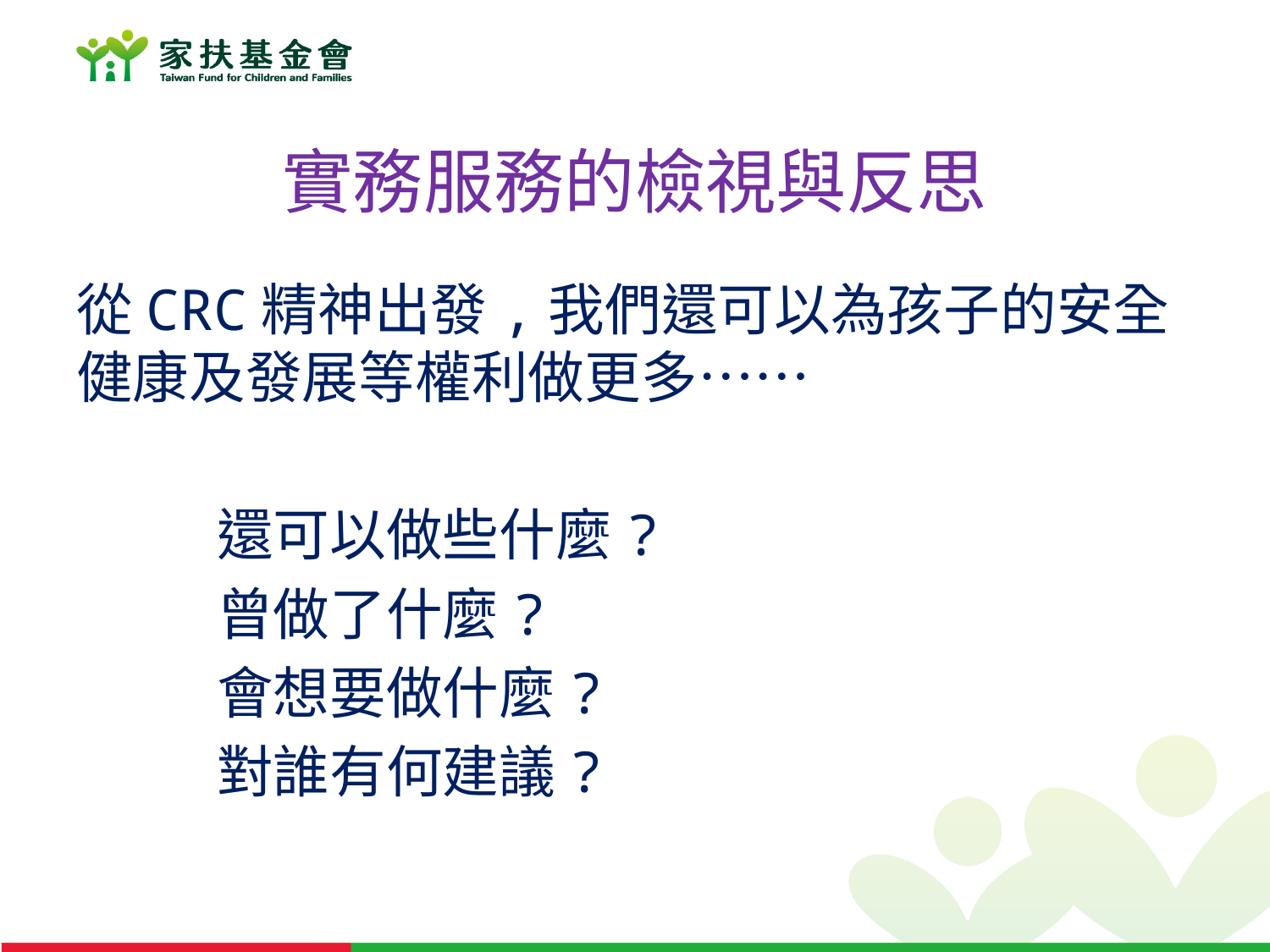

# 實務服務的檢視與反思
從CRC精神出發,我們還可以為孩子的安全健康及發展等權利做更多……

          還可以做些什麼?
          曾做了什麼?
          會想要做什麼?
          對誰有何建議?